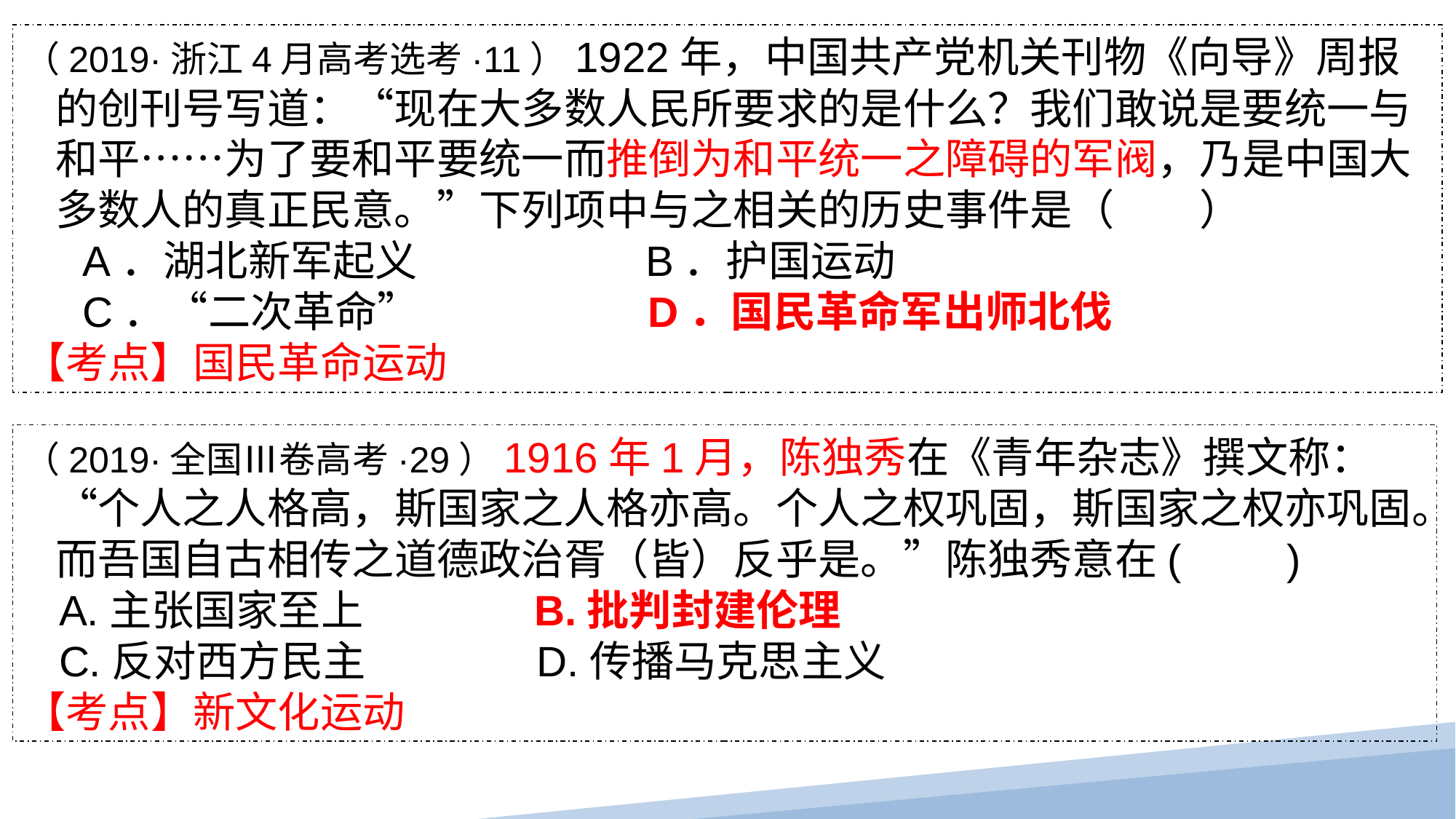

（2019·浙江4月高考选考·11）1922年，中国共产党机关刊物《向导》周报的创刊号写道：“现在大多数人民所要求的是什么？我们敢说是要统一与和平……为了要和平要统一而推倒为和平统一之障碍的军阀，乃是中国大多数人的真正民意。”下列项中与之相关的历史事件是（　　）
     A．湖北新军起义                       B．护国运动
     C．“二次革命”                       D．国民革命军出师北伐
【考点】国民革命运动
（2019·全国Ⅲ卷高考·29）1916年1月，陈独秀在《青年杂志》撰文称：“个人之人格高，斯国家之人格亦高。个人之权巩固，斯国家之权亦巩固。而吾国自古相传之道德政治胥（皆）反乎是。”陈独秀意在(　　)
   A.主张国家至上                 B.批判封建伦理
   C.反对西方民主                 D.传播马克思主义
【考点】新文化运动

22